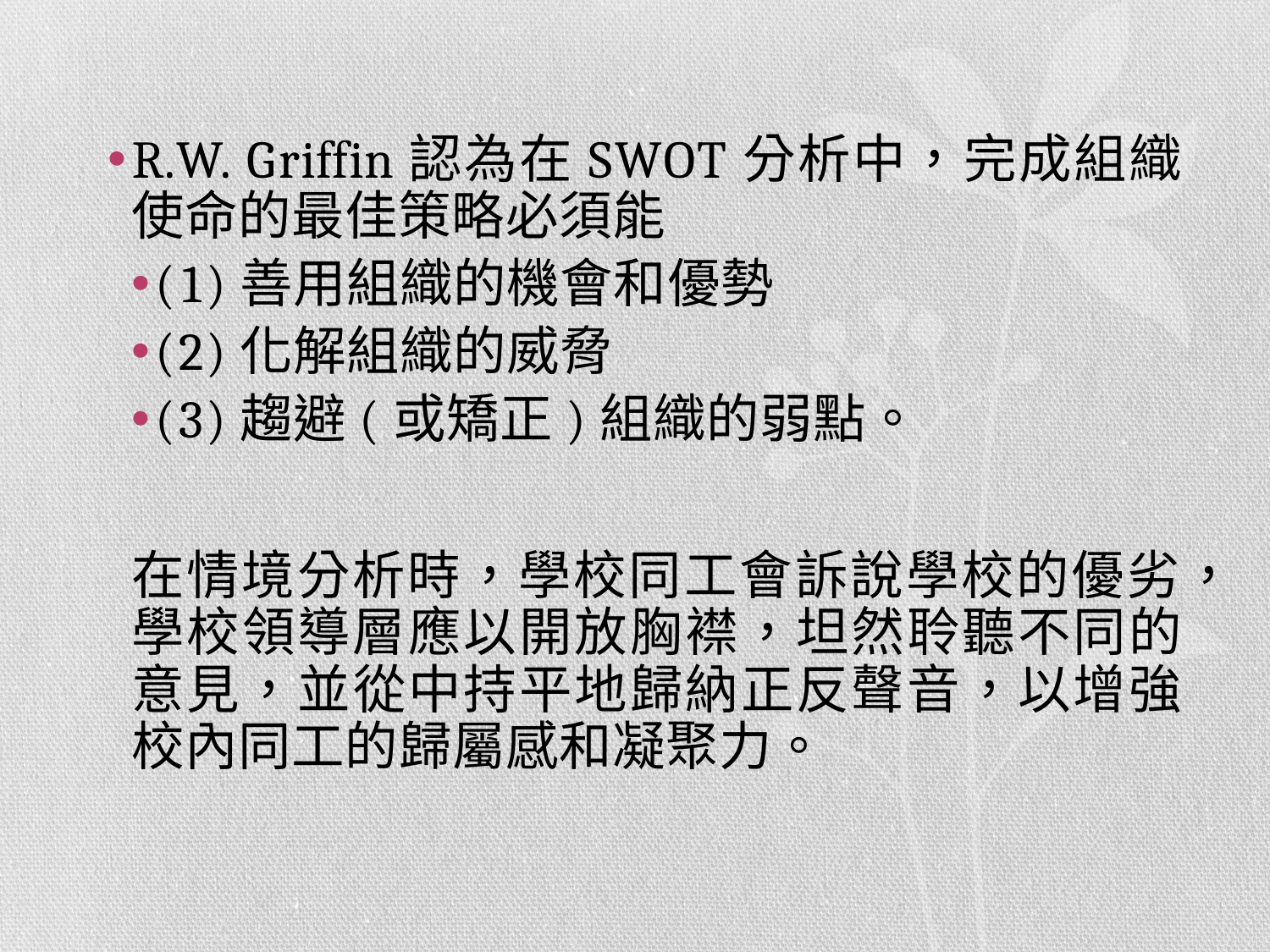

#
R.W. Griffin認為在SWOT分析中，完成組織使命的最佳策略必須能
(1)善用組織的機會和優勢
(2)化解組織的威脅
(3)趨避(或矯正)組織的弱點。

在情境分析時，學校同工會訴說學校的優劣，學校領導層應以開放胸襟，坦然聆聽不同的意見，並從中持平地歸納正反聲音，以增強校內同工的歸屬感和凝聚力。